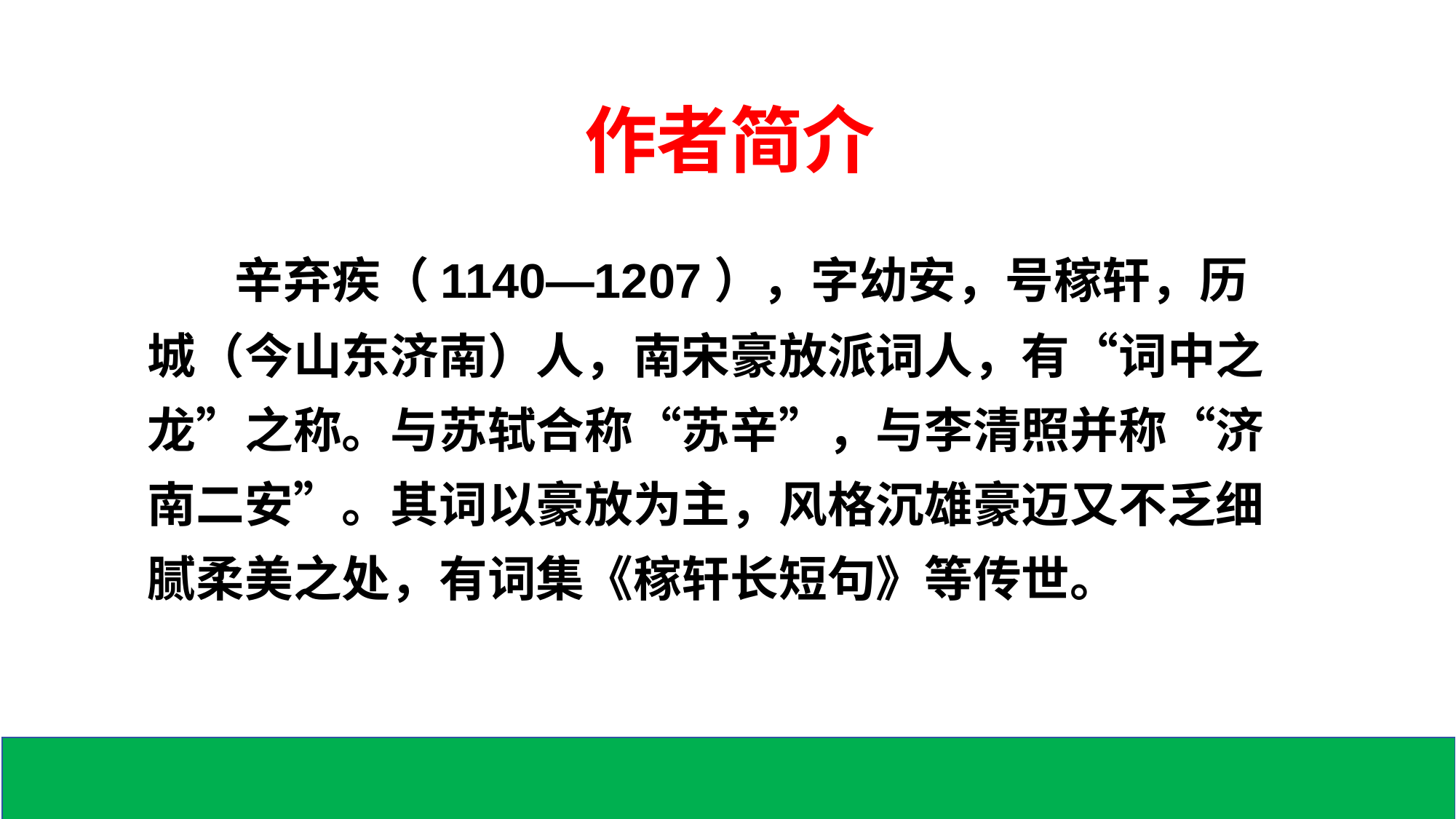

作者简介
      辛弃疾（1140—1207），字幼安，号稼轩，历城（今山东济南）人，南宋豪放派词人，有“词中之龙”之称。与苏轼合称“苏辛”，与李清照并称“济南二安”。其词以豪放为主，风格沉雄豪迈又不乏细腻柔美之处，有词集《稼轩长短句》等传世。